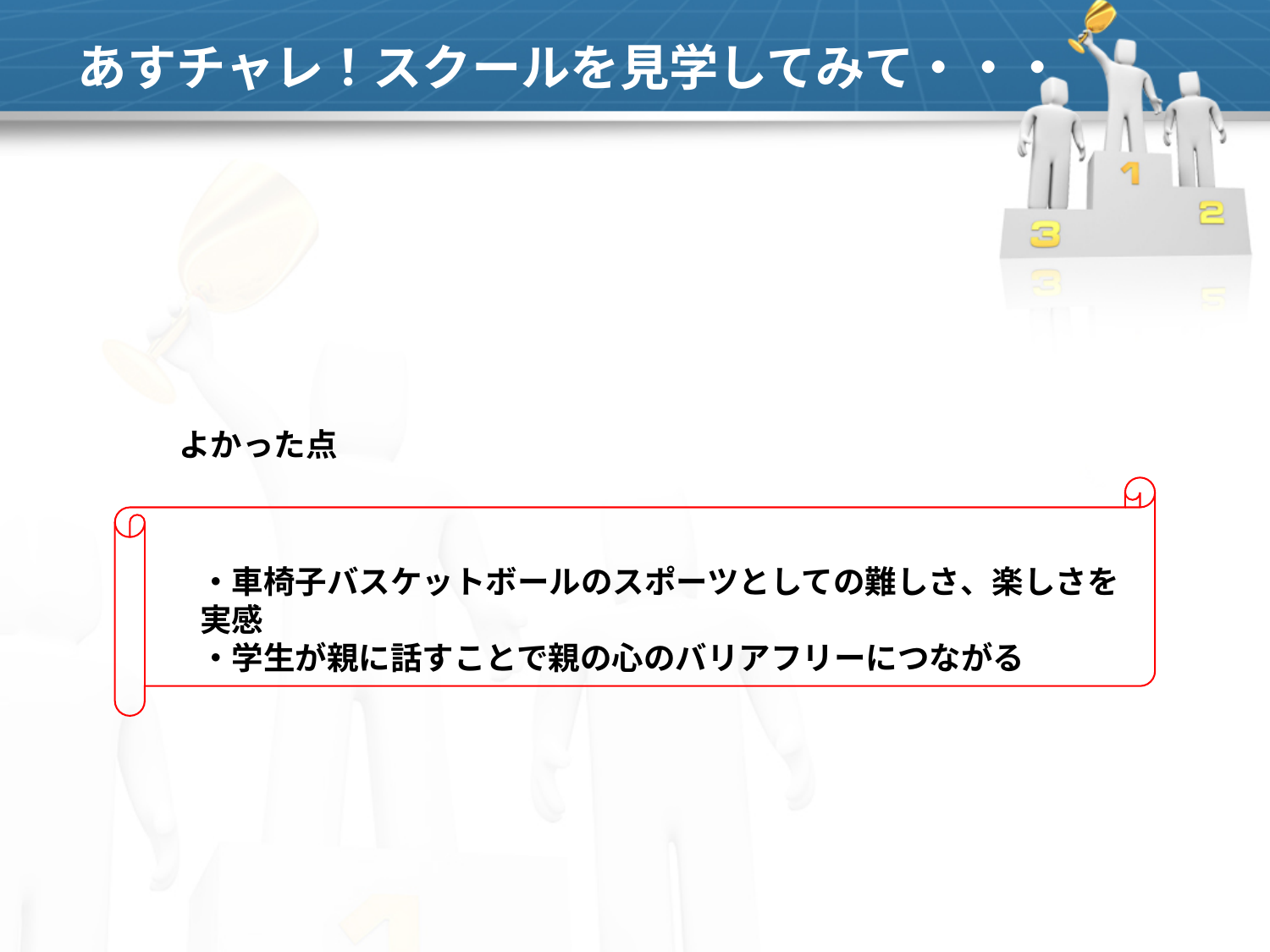

# あすチャレ！スクールを見学してみて・・・
よかった点

・車椅子バスケットボールのスポーツとしての難しさ、楽しさを実感
・学生が親に話すことで親の心のバリアフリーにつながる